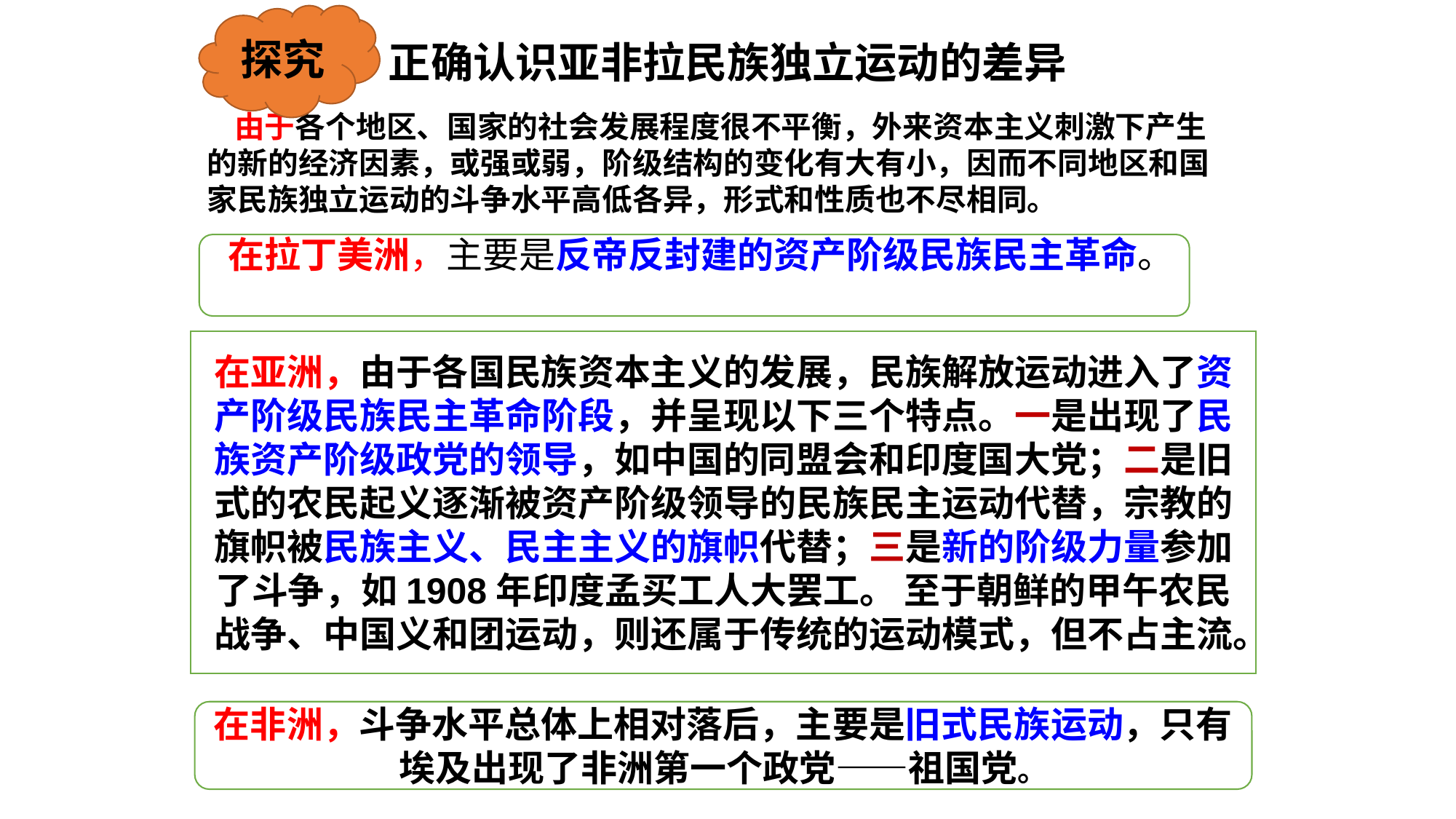

探究
正确认识亚非拉民族独立运动的差异
   由于各个地区、国家的社会发展程度很不平衡，外来资本主义刺激下产生的新的经济因素，或强或弱，阶级结构的变化有大有小，因而不同地区和国家民族独立运动的斗争水平高低各异，形式和性质也不尽相同。
 在拉丁美洲，主要是反帝反封建的资产阶级民族民主革命。
在亚洲，由于各国民族资本主义的发展，民族解放运动进入了资产阶级民族民主革命阶段，并呈现以下三个特点。一是出现了民族资产阶级政党的领导，如中国的同盟会和印度国大党；二是旧式的农民起义逐渐被资产阶级领导的民族民主运动代替，宗教的旗帜被民族主义、民主主义的旗帜代替；三是新的阶级力量参加了斗争，如1908年印度孟买工人大罢工。 至于朝鲜的甲午农民战争、中国义和团运动，则还属于传统的运动模式，但不占主流。
在非洲，斗争水平总体上相对落后，主要是旧式民族运动，只有埃及出现了非洲第一个政党——祖国党。